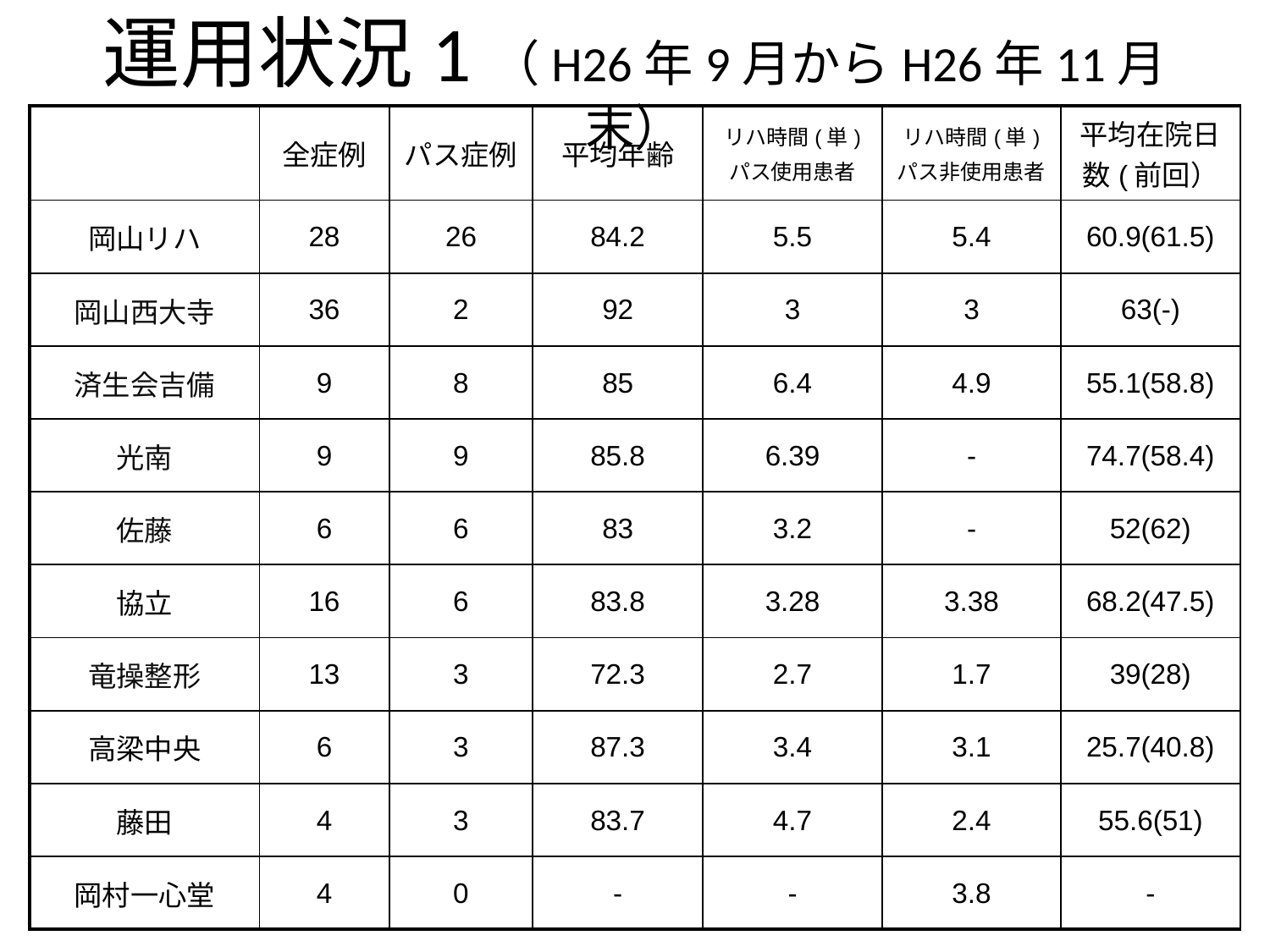

運用状況1（H26年9月からH26年11月末）
|  | 全症例 | パス症例 | 平均年齢 | リハ時間(単) パス使用患者 | リハ時間(単) パス非使用患者 | 平均在院日数(前回） |
| --- | --- | --- | --- | --- | --- | --- |
| 岡山リハ | 28 | 26 | 84.2 | 5.5 | 5.4 | 60.9(61.5) |
| 岡山西大寺 | 36 | 2 | 92 | 3 | 3 | 63(-) |
| 済生会吉備 | 9 | 8 | 85 | 6.4 | 4.9 | 55.1(58.8) |
| 光南 | 9 | 9 | 85.8 | 6.39 | - | 74.7(58.4) |
| 佐藤 | 6 | 6 | 83 | 3.2 | - | 52(62) |
| 協立 | 16 | 6 | 83.8 | 3.28 | 3.38 | 68.2(47.5) |
| 竜操整形 | 13 | 3 | 72.3 | 2.7 | 1.7 | 39(28) |
| 高梁中央 | 6 | 3 | 87.3 | 3.4 | 3.1 | 25.7(40.8) |
| 藤田 | 4 | 3 | 83.7 | 4.7 | 2.4 | 55.6(51) |
| 岡村一心堂 | 4 | 0 | - | - | 3.8 | - |